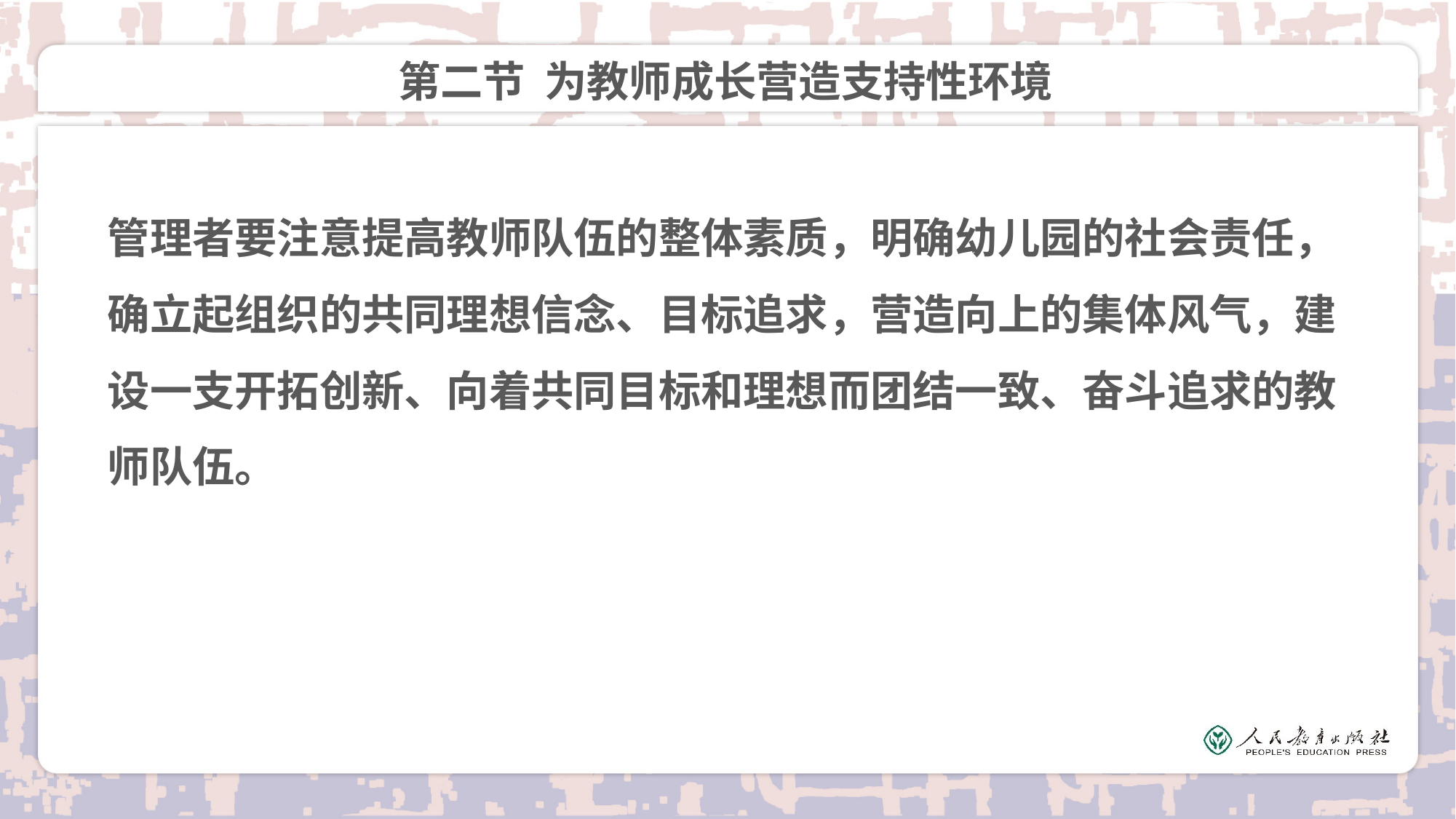

# 第二节  为教师成长营造支持性环境
管理者要注意提高教师队伍的整体素质，明确幼儿园的社会责任，确立起组织的共同理想信念、目标追求，营造向上的集体风气，建设一支开拓创新、向着共同目标和理想而团结一致、奋斗追求的教师队伍。